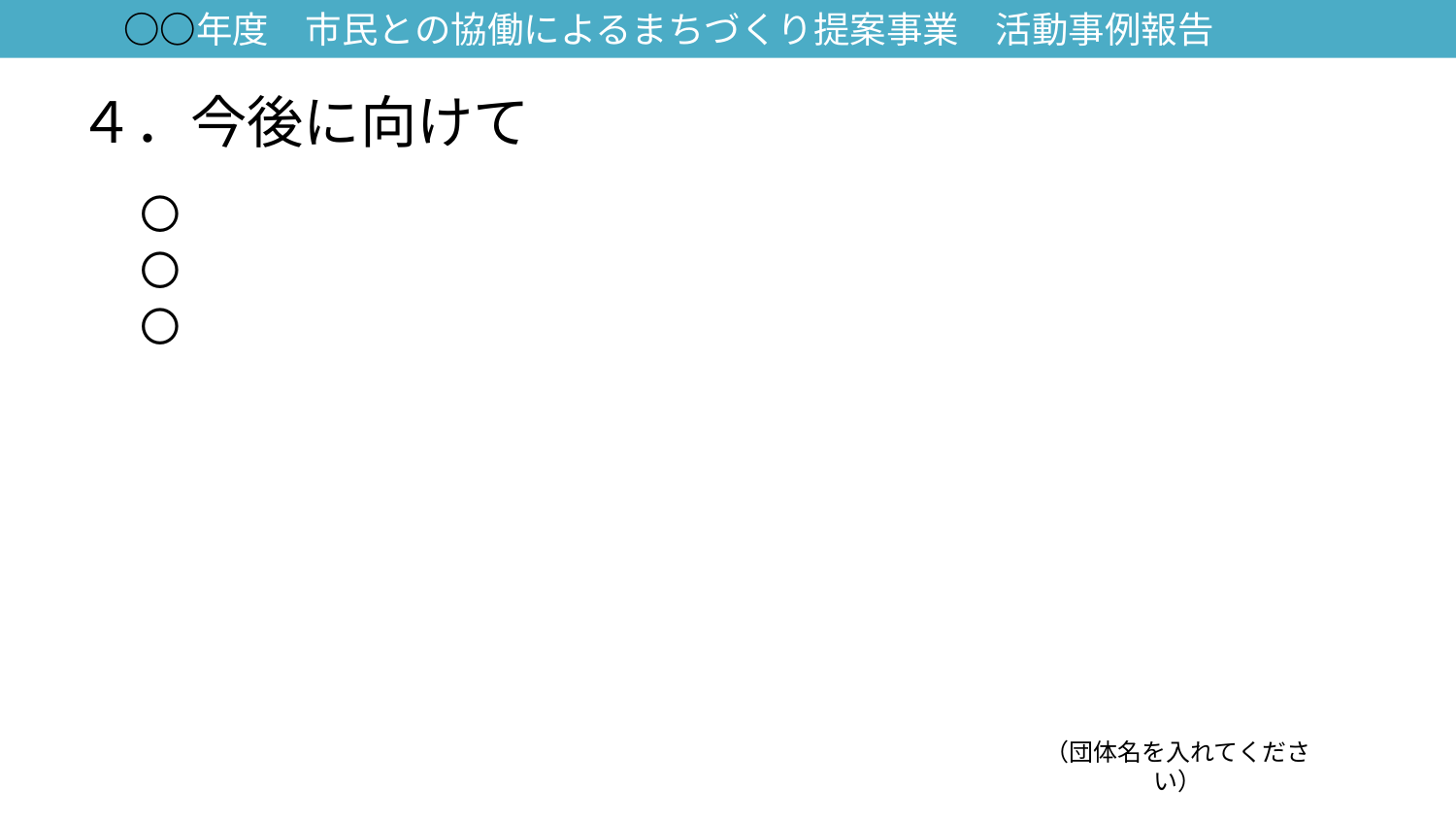

○○年度　市民との協働によるまちづくり提案事業　活動事例報告
# ４．今後に向けて
〇
〇
〇

（団体名を入れてください）